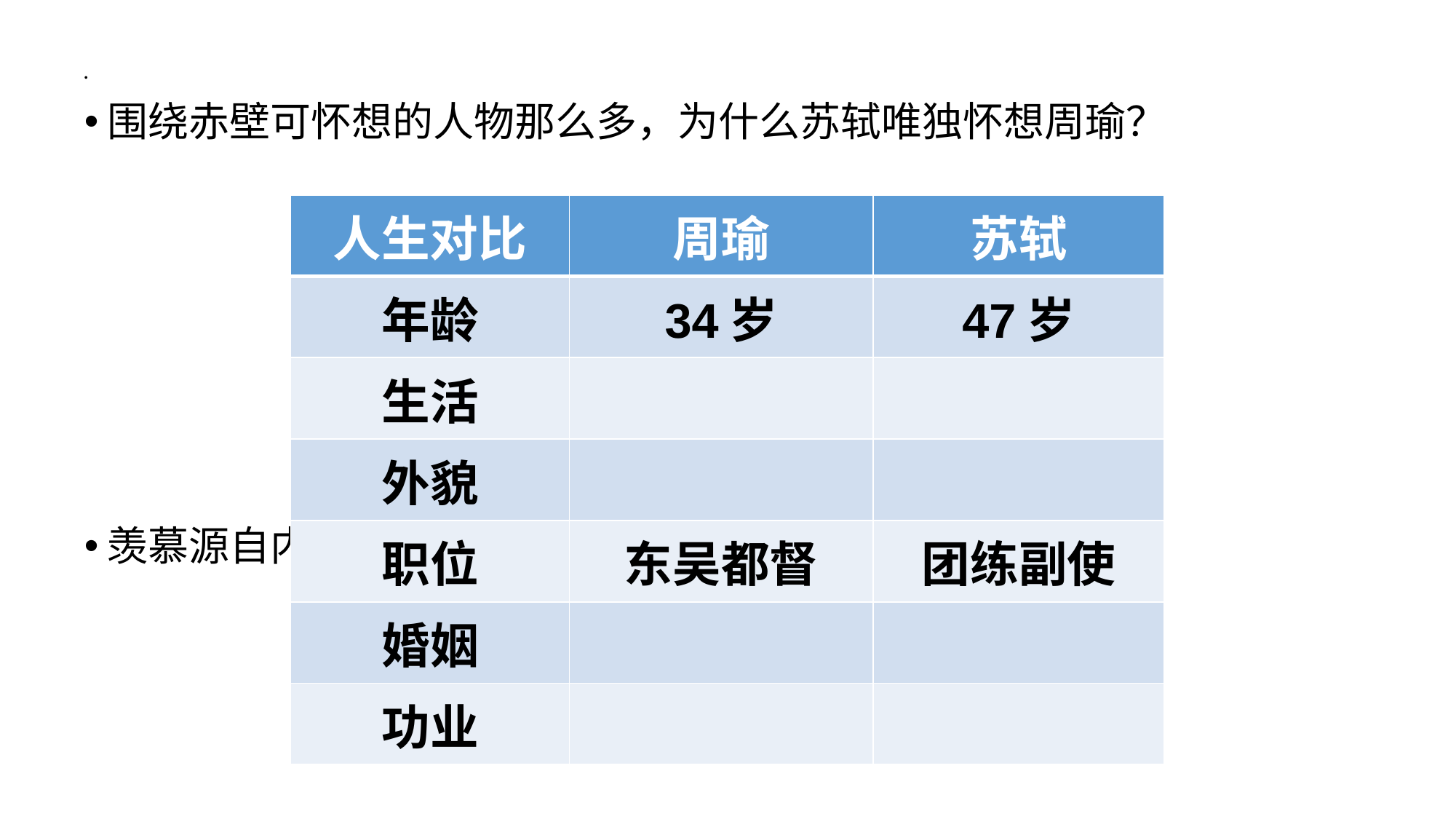

围绕赤壁可怀想的人物那么多，为什么苏轼唯独怀想周瑜？

羡慕源自内心深处与他人的比照
| 人生对比 | 周瑜 | 苏轼 |
| --- | --- | --- |
| 年龄 | 34岁 | 47岁 |
| 生活 |  |  |
| 外貌 |  |  |
| 职位 | 东吴都督 | 团练副使 |
| 婚姻 |  |  |
| 功业 |  |  |